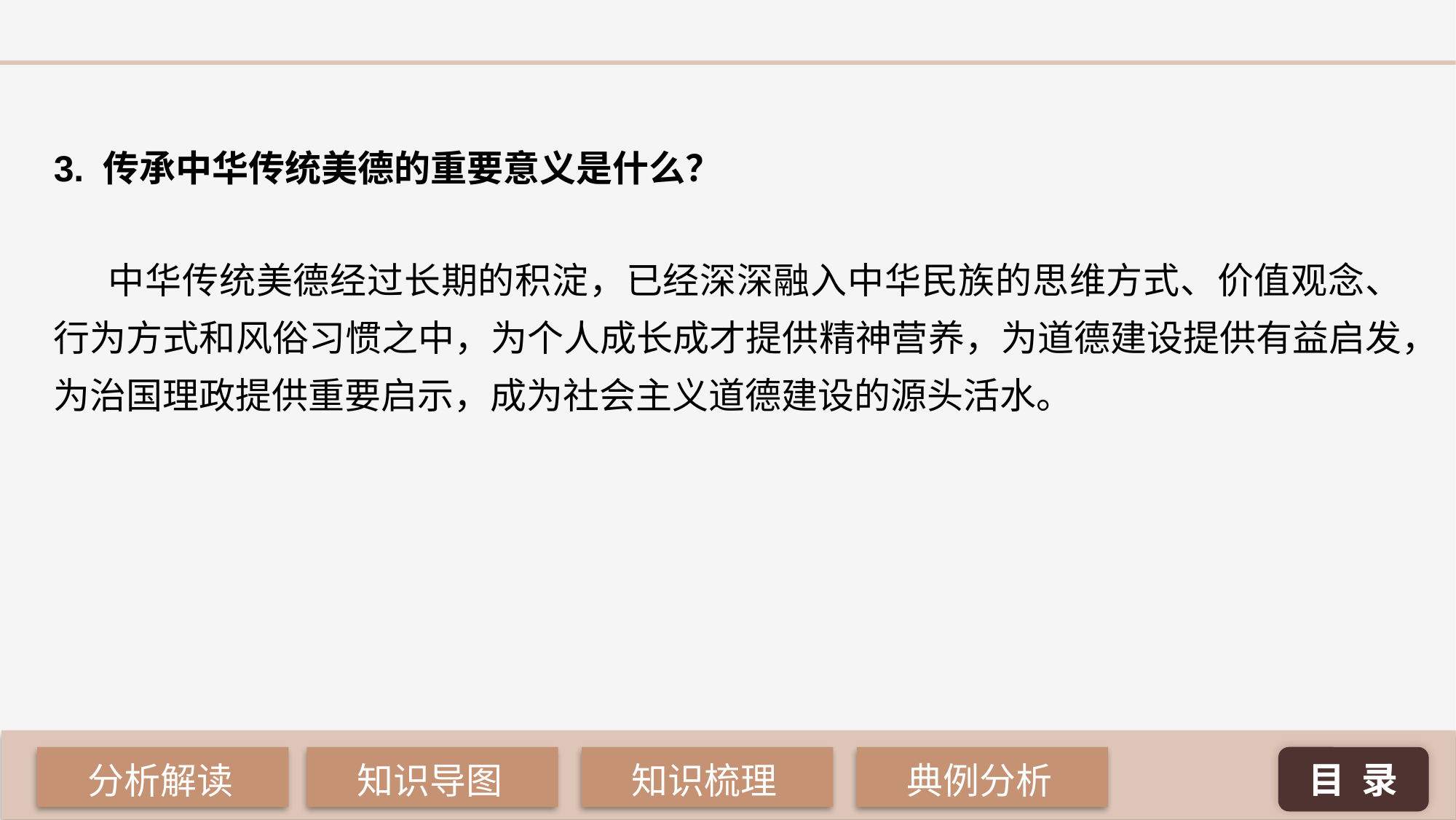

3. 传承中华传统美德的重要意义是什么？
中华传统美德经过长期的积淀，已经深深融入中华民族的思维方式、价值观念、行为方式和风俗习惯之中，为个人成长成才提供精神营养，为道德建设提供有益启发，为治国理政提供重要启示，成为社会主义道德建设的源头活水。